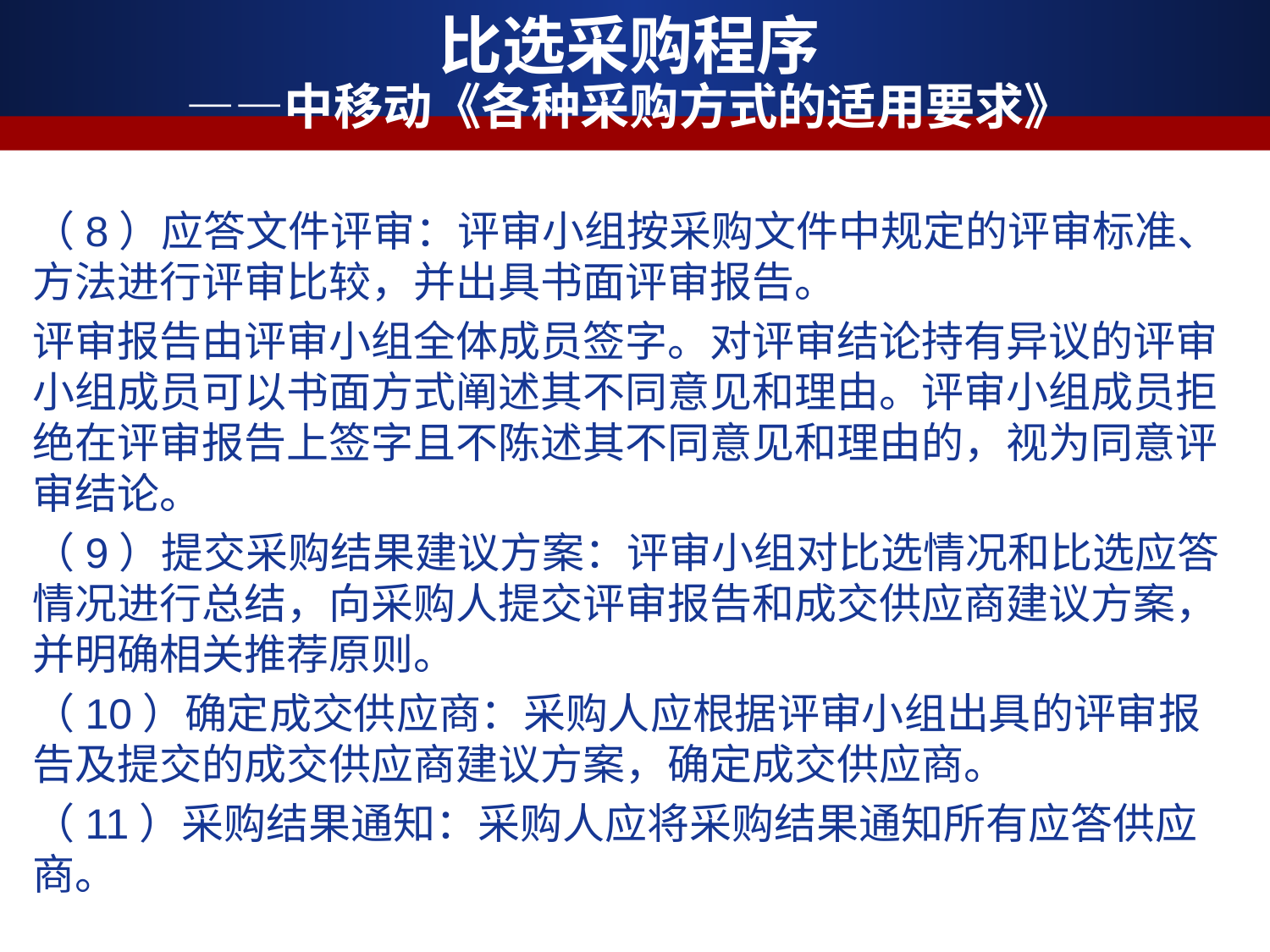

比选采购程序
——中移动《各种采购方式的适用要求》
（8）应答文件评审：评审小组按采购文件中规定的评审标准、方法进行评审比较，并出具书面评审报告。
评审报告由评审小组全体成员签字。对评审结论持有异议的评审小组成员可以书面方式阐述其不同意见和理由。评审小组成员拒绝在评审报告上签字且不陈述其不同意见和理由的，视为同意评审结论。
（9）提交采购结果建议方案：评审小组对比选情况和比选应答情况进行总结，向采购人提交评审报告和成交供应商建议方案，并明确相关推荐原则。
（10）确定成交供应商：采购人应根据评审小组出具的评审报告及提交的成交供应商建议方案，确定成交供应商。
（11）采购结果通知：采购人应将采购结果通知所有应答供应商。